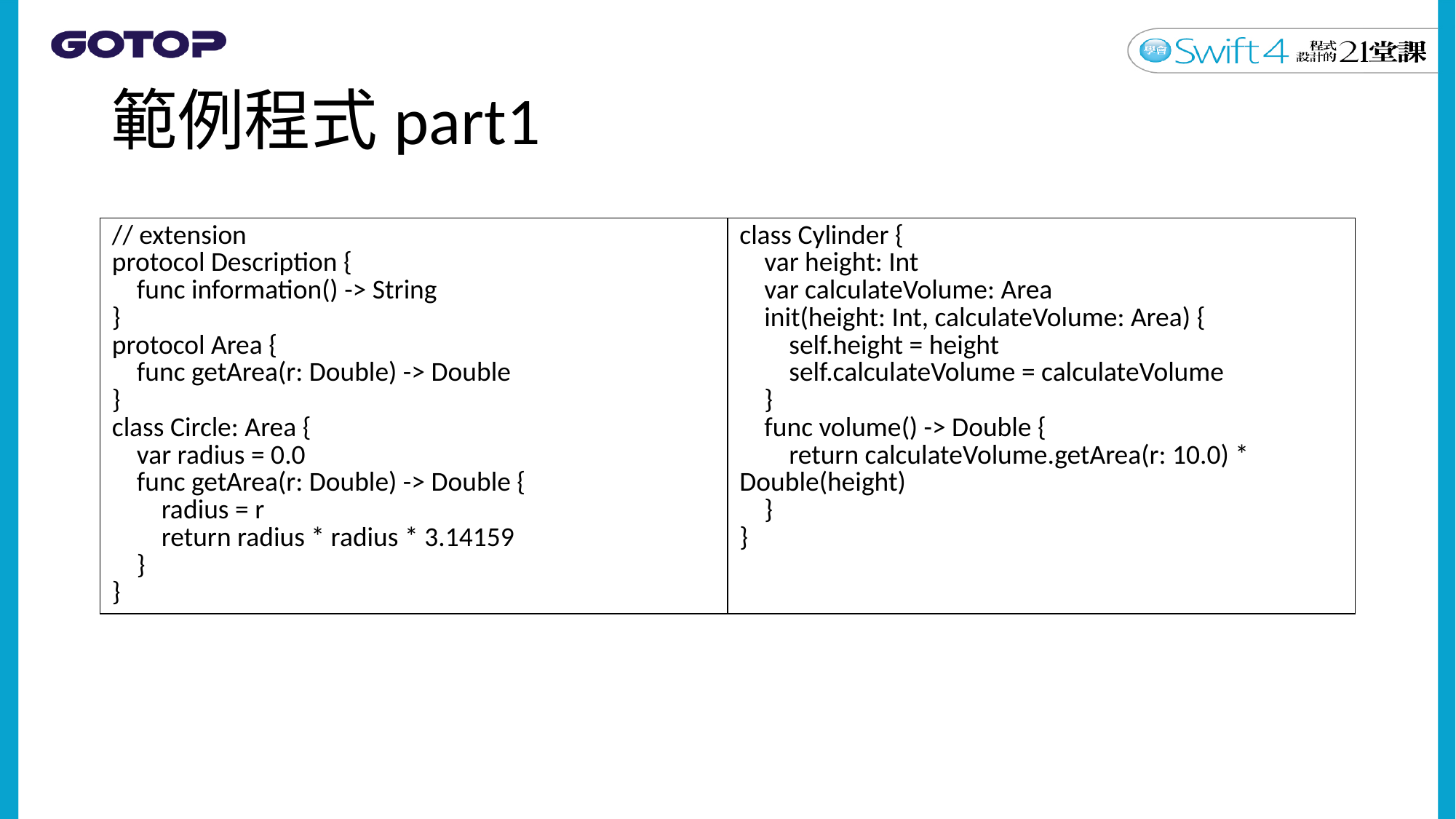

# 範例程式part1
| // extension protocol Description { func information() -> String } protocol Area { func getArea(r: Double) -> Double } class Circle: Area { var radius = 0.0 func getArea(r: Double) -> Double { radius = r return radius \* radius \* 3.14159 } } | class Cylinder { var height: Int var calculateVolume: Area init(height: Int, calculateVolume: Area) { self.height = height self.calculateVolume = calculateVolume } func volume() -> Double { return calculateVolume.getArea(r: 10.0) \* Double(height) } } |
| --- | --- |